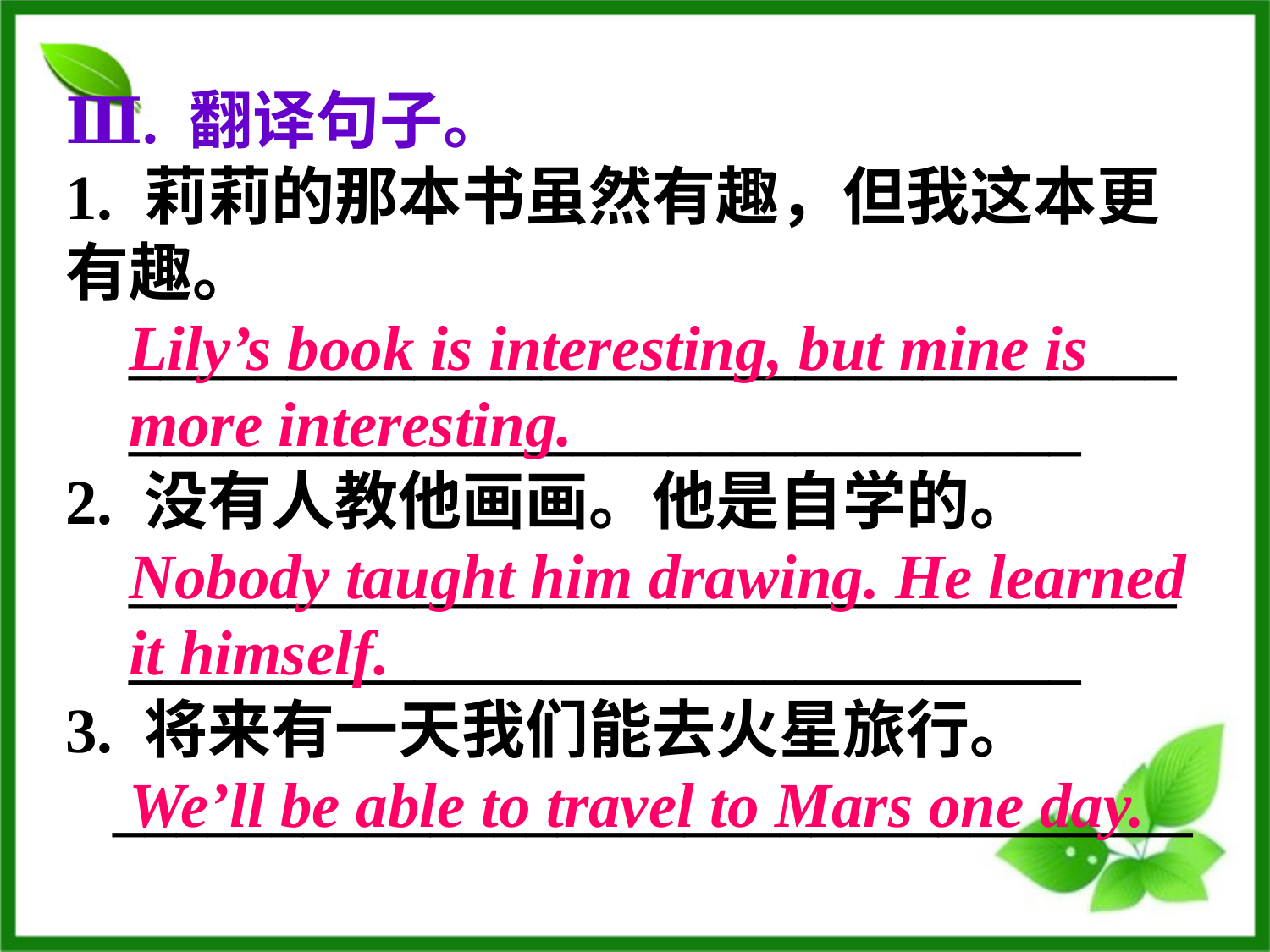

Ⅲ. 翻译句子。
1. 莉莉的那本书虽然有趣，但我这本更有趣。
    _________________________________
    ______________________________
2. 没有人教他画画。他是自学的。
    _________________________________
    ______________________________
3. 将来有一天我们能去火星旅行。
   __________________________________
Lily’s book is interesting, but mine is more interesting.
Nobody taught him drawing. He learned it himself.
We’ll be able to travel to Mars one day.